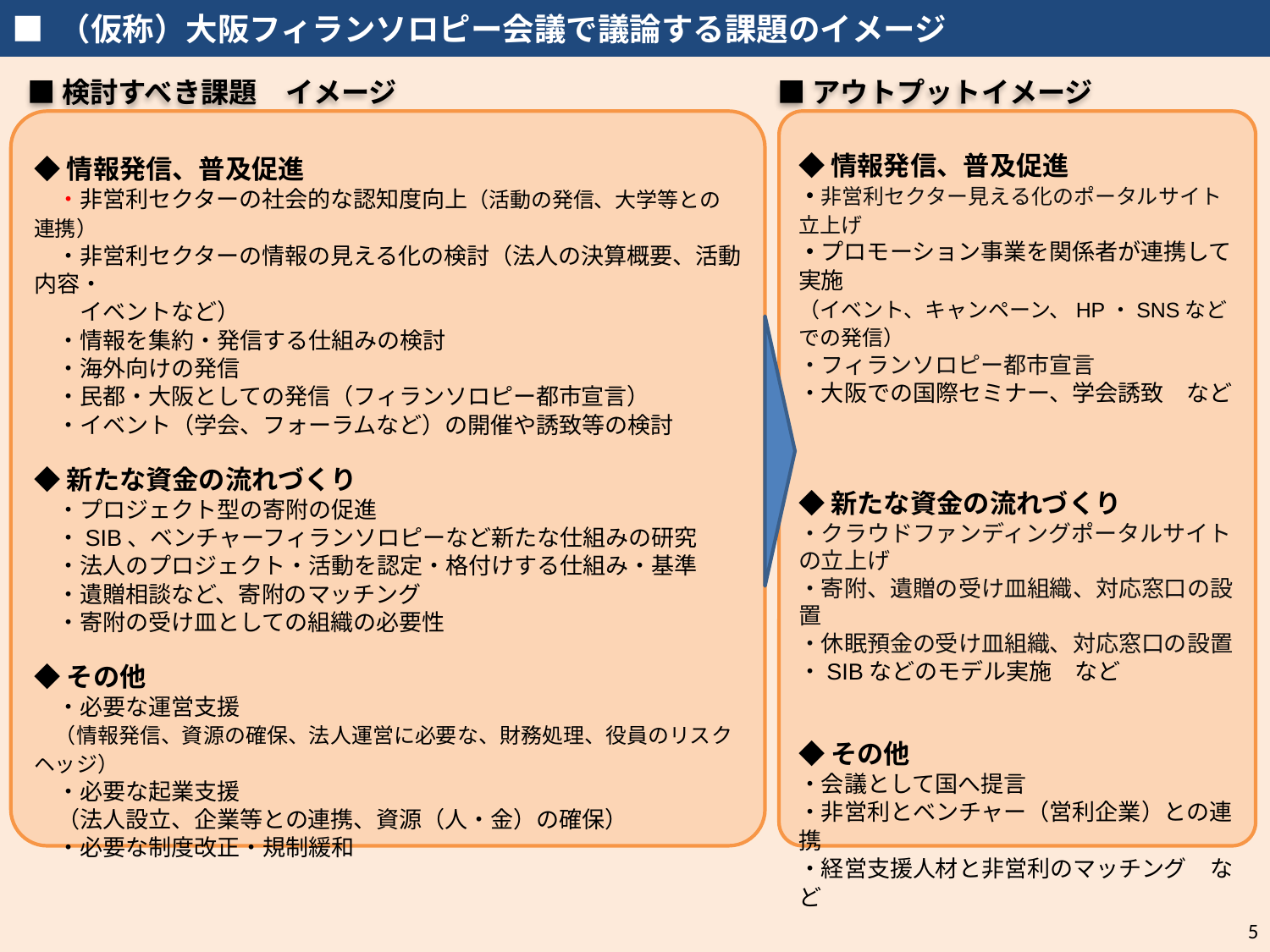

■ （仮称）大阪フィランソロピー会議で議論する課題のイメージ
■検討すべき課題　イメージ
■アウトプットイメージ

◆情報発信、普及促進
　・非営利セクターの社会的な認知度向上（活動の発信、大学等との連携）
　・非営利セクターの情報の見える化の検討（法人の決算概要、活動内容・
　　イベントなど）
　・情報を集約・発信する仕組みの検討
　・海外向けの発信
　・民都・大阪としての発信（フィランソロピー都市宣言）
　・イベント（学会、フォーラムなど）の開催や誘致等の検討

◆新たな資金の流れづくり
　・プロジェクト型の寄附の促進
　・SIB、ベンチャーフィランソロピーなど新たな仕組みの研究
　・法人のプロジェクト・活動を認定・格付けする仕組み・基準
　・遺贈相談など、寄附のマッチング
　・寄附の受け皿としての組織の必要性

◆その他
　・必要な運営支援
　（情報発信、資源の確保、法人運営に必要な、財務処理、役員のリスクヘッジ）
　・必要な起業支援
　（法人設立、企業等との連携、資源（人・金）の確保）
　・必要な制度改正・規制緩和

◆情報発信、普及促進
・非営利セクター見える化のポータルサイト立上げ
・プロモーション事業を関係者が連携して実施
（イベント、キャンペーン、HP・SNSなどでの発信）
・フィランソロピー都市宣言
・大阪での国際セミナー、学会誘致　など

◆新たな資金の流れづくり
・クラウドファンディングポータルサイトの立上げ
・寄附、遺贈の受け皿組織、対応窓口の設置
・休眠預金の受け皿組織、対応窓口の設置
・SIBなどのモデル実施　など

◆その他
・会議として国へ提言
・非営利とベンチャー（営利企業）との連携
・経営支援人材と非営利のマッチング　など

5